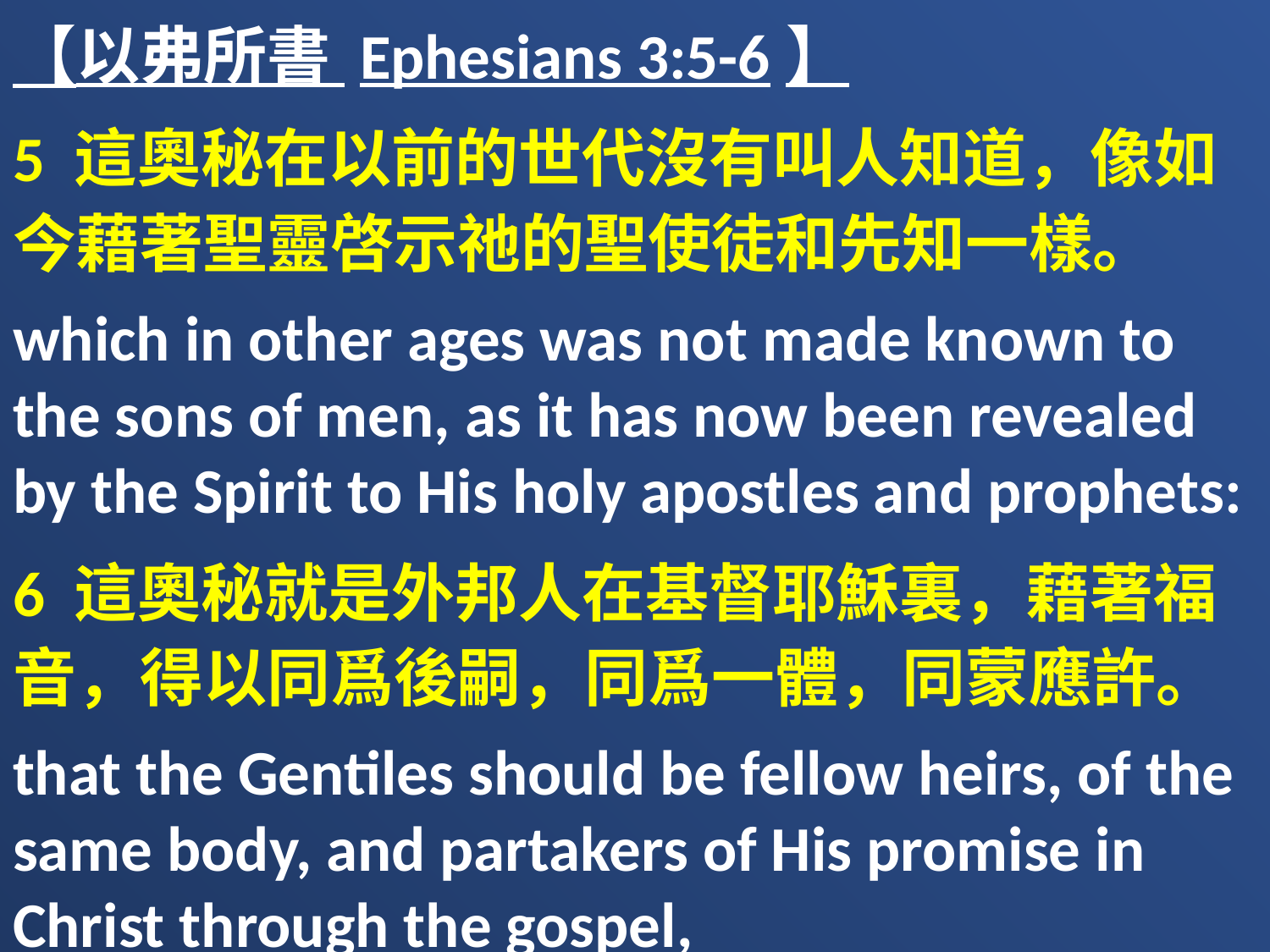

【以弗所書 Ephesians 3:5-6】
5 這奧秘在以前的世代沒有叫人知道，像如今藉著聖靈啓示祂的聖使徒和先知一樣。
which in other ages was not made known to the sons of men, as it has now been revealed by the Spirit to His holy apostles and prophets:
6 這奧秘就是外邦人在基督耶穌裏，藉著福音，得以同爲後嗣，同爲一體，同蒙應許。
that the Gentiles should be fellow heirs, of the same body, and partakers of His promise in Christ through the gospel,